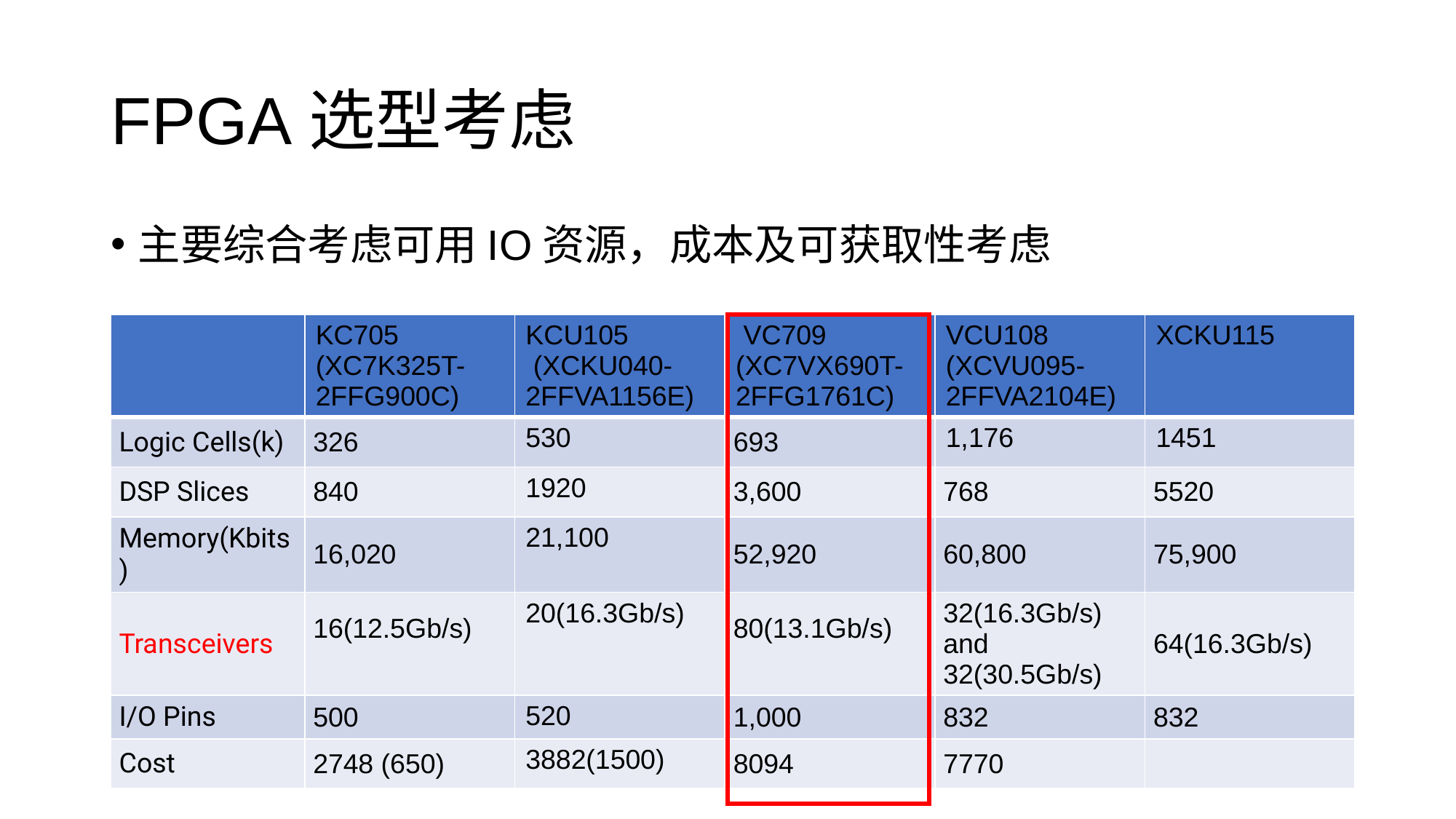

# FPGA选型考虑
主要综合考虑可用IO资源，成本及可获取性考虑

|  | KC705 (XC7K325T-2FFG900C) | KCU105 (XCKU040-2FFVA1156E) | VC709 (XC7VX690T-2FFG1761C) | VCU108 (XCVU095-2FFVA2104E) | XCKU115 |
| --- | --- | --- | --- | --- | --- |
| Logic Cells(k) | 326 | 530 | 693 | 1,176 | 1451 |
| DSP Slices | 840 | 1920 | 3,600 | 768 | 5520 |
| Memory(Kbits) | 16,020 | 21,100 | 52,920 | 60,800 | 75,900 |
| Transceivers | 16(12.5Gb/s) | 20(16.3Gb/s) | 80(13.1Gb/s) | 32(16.3Gb/s) and 32(30.5Gb/s) | 64(16.3Gb/s) |
| I/O Pins | 500 | 520 | 1,000 | 832 | 832 |
| Cost | 2748 (650) | 3882(1500) | 8094 | 7770 |  |